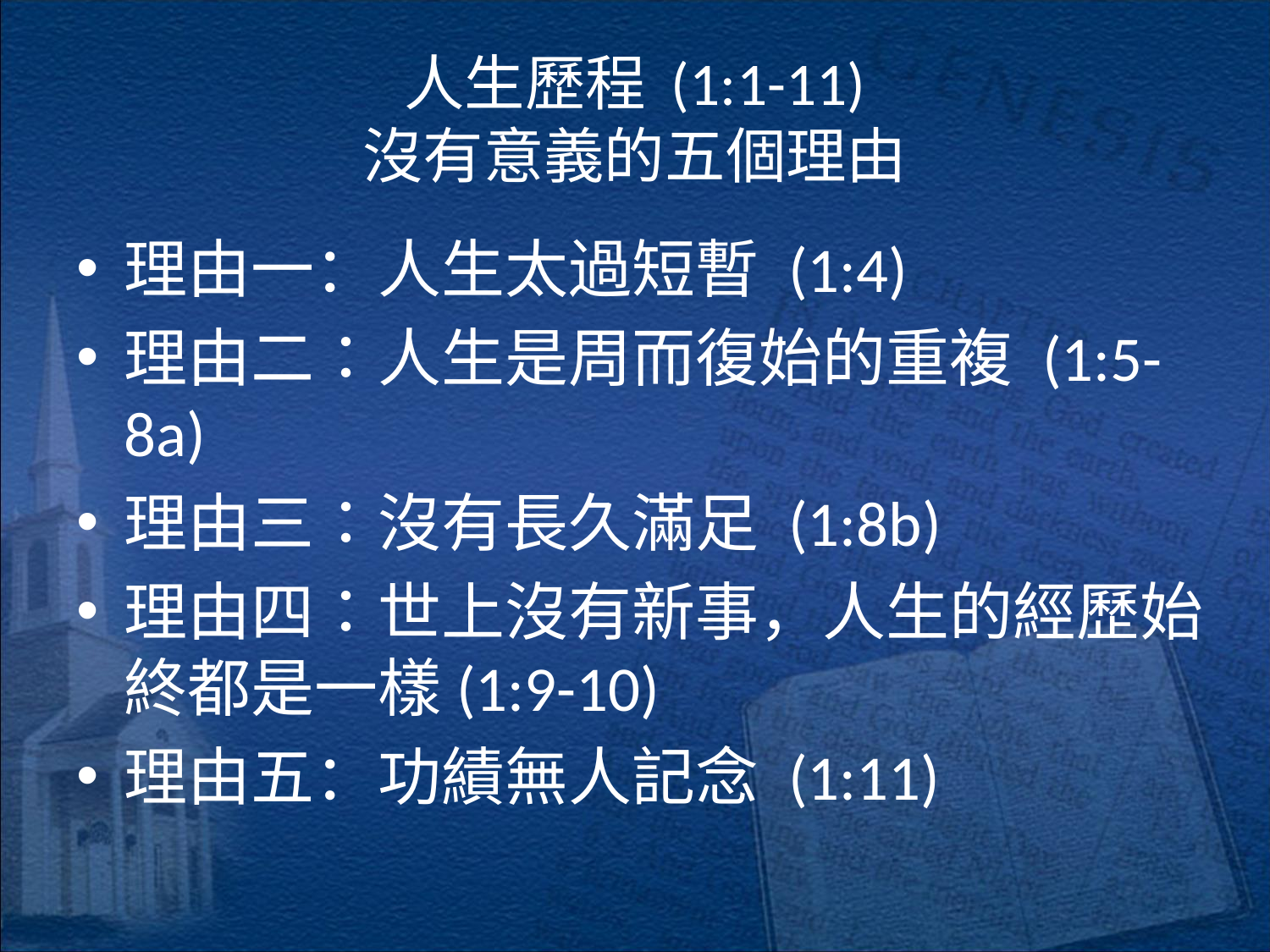

# 人生歷程 (1:1-11) 沒有意義的五個理由
理由一：人生太過短暫 (1:4)
理由二：人生是周而復始的重複 (1:5-8a)
理由三：沒有長久滿足 (1:8b)
理由四：世上沒有新事，人生的經歷始終都是一樣(1:9-10)
理由五：功績無人記念 (1:11)